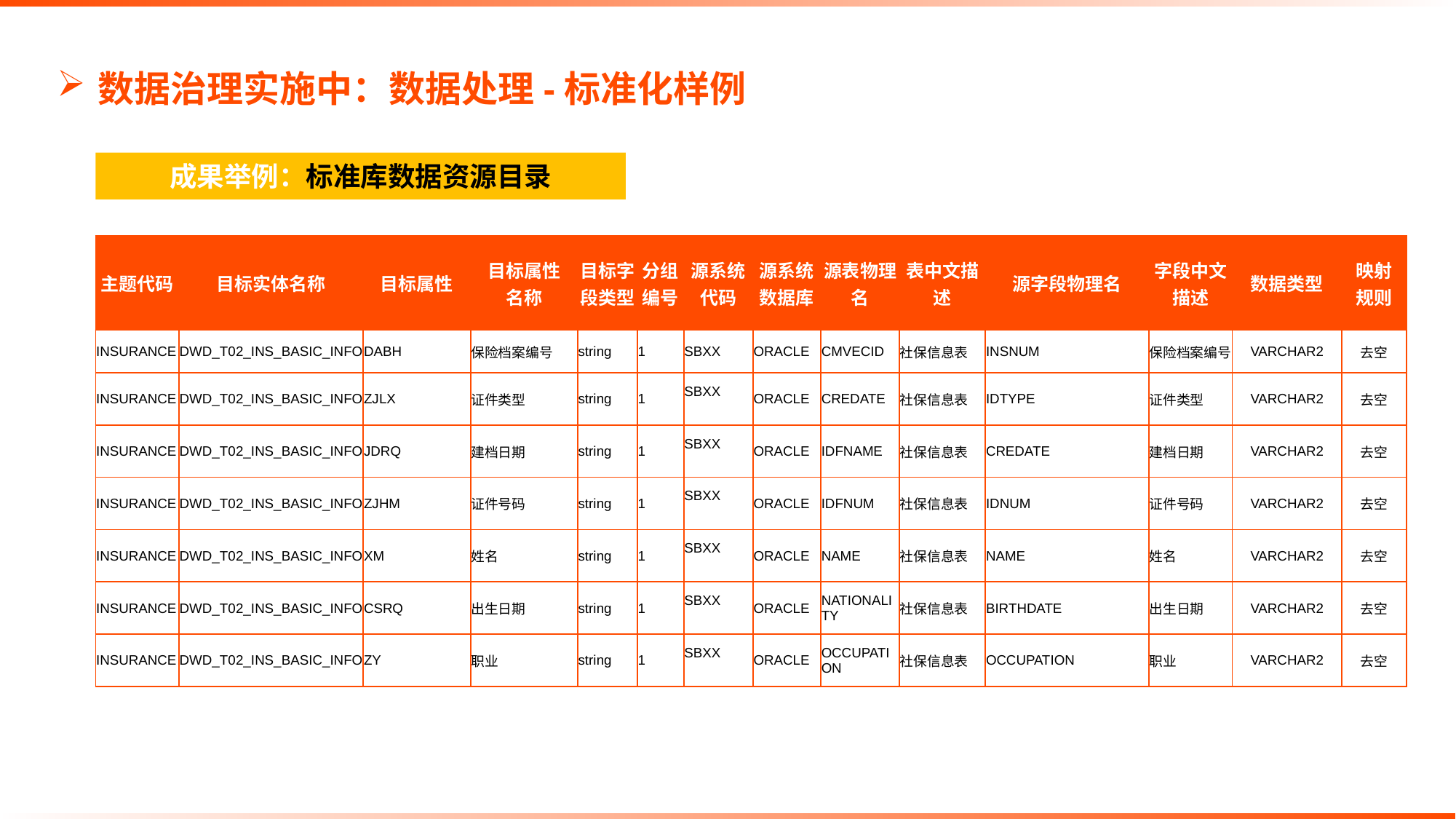

# 数据治理实施中：数据处理-标准化样例
成果举例：标准库数据资源目录
| 主题代码 | 目标实体名称 | 目标属性 | 目标属性 名称 | 目标字段类型 | 分组编号 | 源系统代码 | 源系统数据库 | 源表物理名 | 表中文描述 | 源字段物理名 | 字段中文描述 | 数据类型 | 映射 规则 |
| --- | --- | --- | --- | --- | --- | --- | --- | --- | --- | --- | --- | --- | --- |
| INSURANCE | DWD\_T02\_INS\_BASIC\_INFO | DABH | 保险档案编号 | string | 1 | SBXX | ORACLE | CMVECID | 社保信息表 | INSNUM | 保险档案编号 | VARCHAR2 | 去空 |
| INSURANCE | DWD\_T02\_INS\_BASIC\_INFO | ZJLX | 证件类型 | string | 1 | SBXX | ORACLE | CREDATE | 社保信息表 | IDTYPE | 证件类型 | VARCHAR2 | 去空 |
| INSURANCE | DWD\_T02\_INS\_BASIC\_INFO | JDRQ | 建档日期 | string | 1 | SBXX | ORACLE | IDFNAME | 社保信息表 | CREDATE | 建档日期 | VARCHAR2 | 去空 |
| INSURANCE | DWD\_T02\_INS\_BASIC\_INFO | ZJHM | 证件号码 | string | 1 | SBXX | ORACLE | IDFNUM | 社保信息表 | IDNUM | 证件号码 | VARCHAR2 | 去空 |
| INSURANCE | DWD\_T02\_INS\_BASIC\_INFO | XM | 姓名 | string | 1 | SBXX | ORACLE | NAME | 社保信息表 | NAME | 姓名 | VARCHAR2 | 去空 |
| INSURANCE | DWD\_T02\_INS\_BASIC\_INFO | CSRQ | 出生日期 | string | 1 | SBXX | ORACLE | NATIONALITY | 社保信息表 | BIRTHDATE | 出生日期 | VARCHAR2 | 去空 |
| INSURANCE | DWD\_T02\_INS\_BASIC\_INFO | ZY | 职业 | string | 1 | SBXX | ORACLE | OCCUPATION | 社保信息表 | OCCUPATION | 职业 | VARCHAR2 | 去空 |